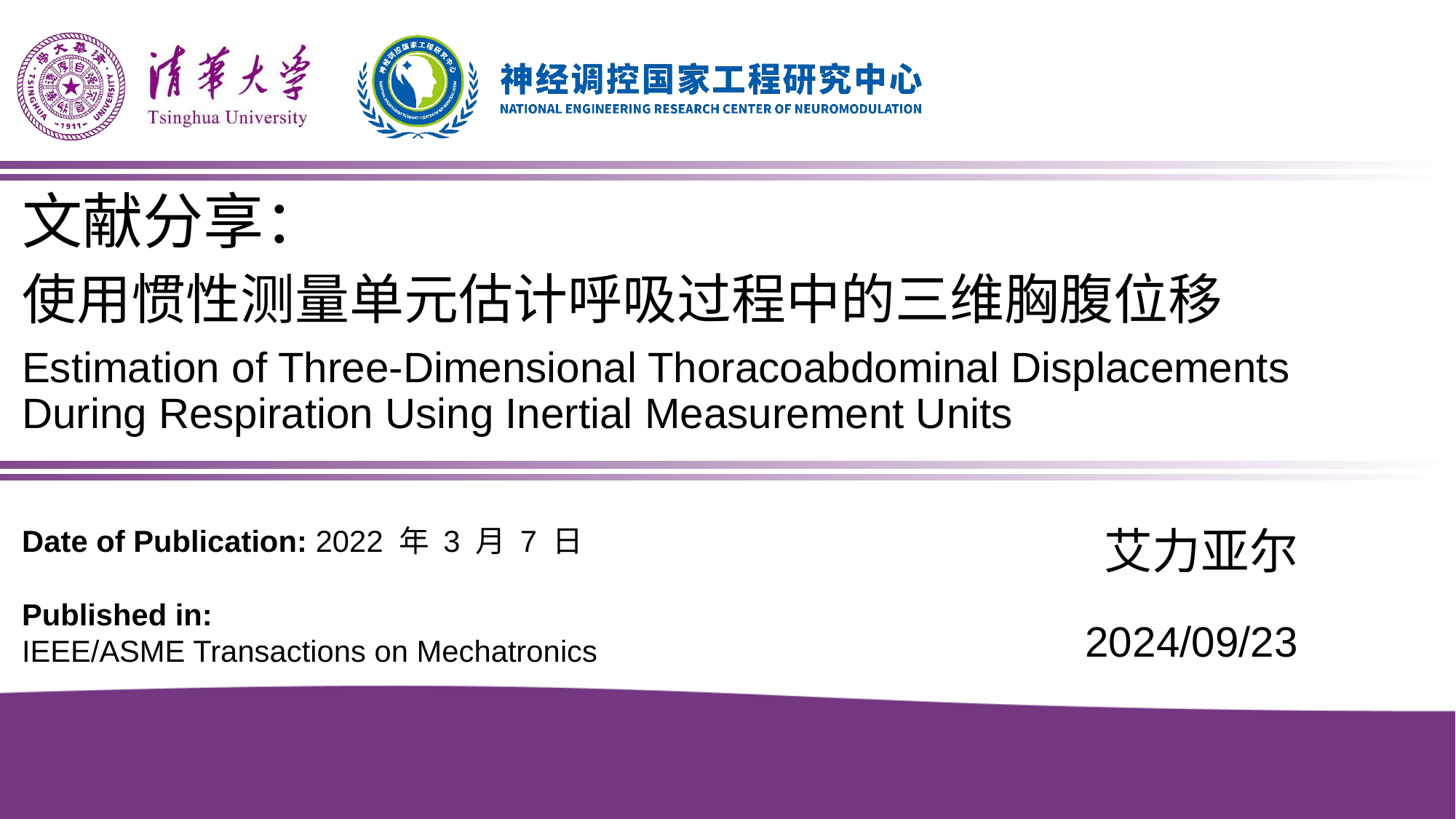

文献分享：
使用惯性测量单元估计呼吸过程中的三维胸腹位移
Estimation of Three-Dimensional Thoracoabdominal Displacements During Respiration Using Inertial Measurement Units
Date of Publication: 2022 年 3 月 7 日

Published in:
IEEE/ASME Transactions on Mechatronics
艾力亚尔
2024/09/23